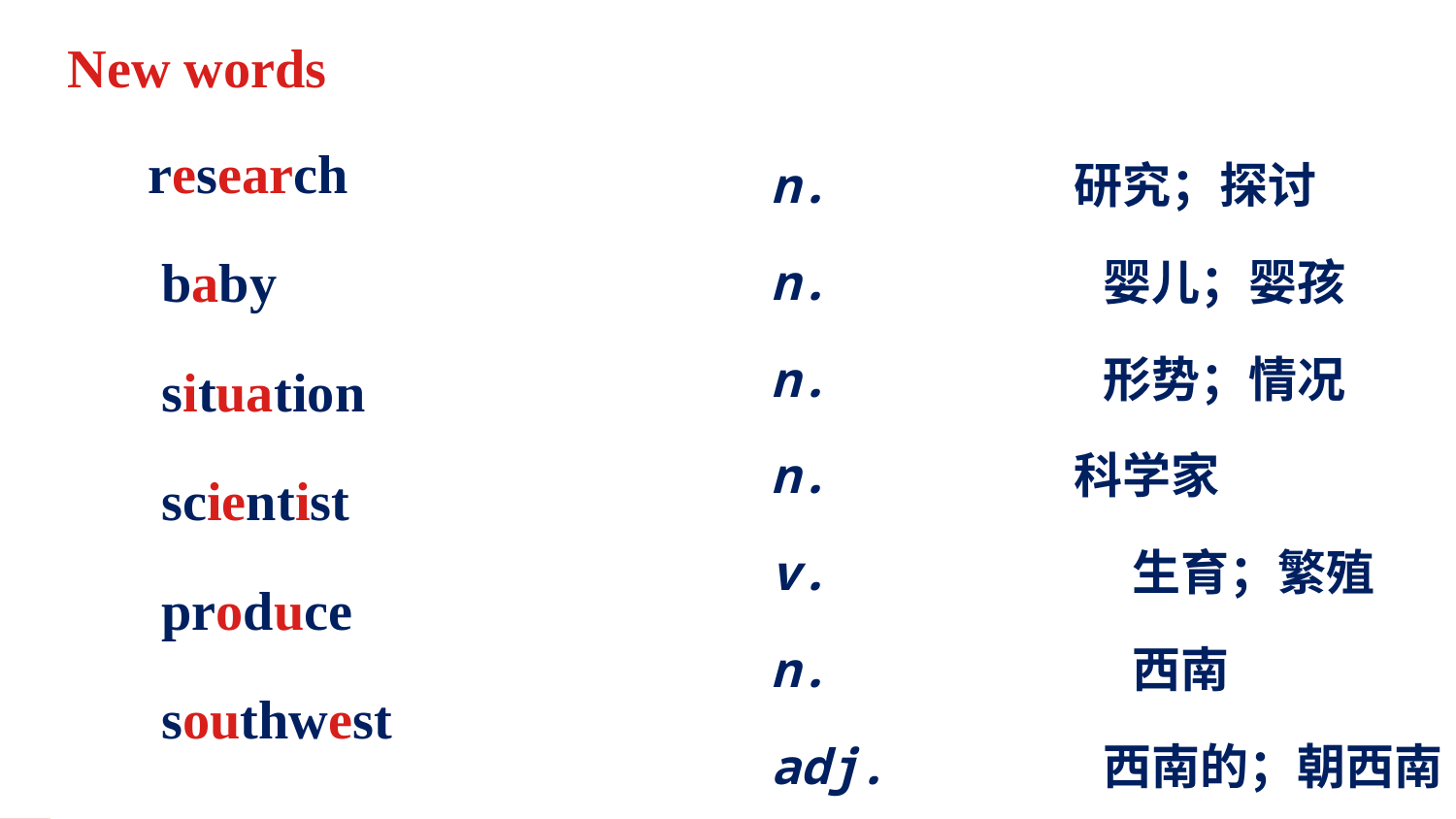

New words
research
 baby
 situation
 scientist
 produce
 southwest
       n.        研究；探讨
       n.         婴儿；婴孩
       n.         形势；情况
       n.        科学家
       v.          生育；繁殖
       n.          西南
       adj.       西南的；朝西南的